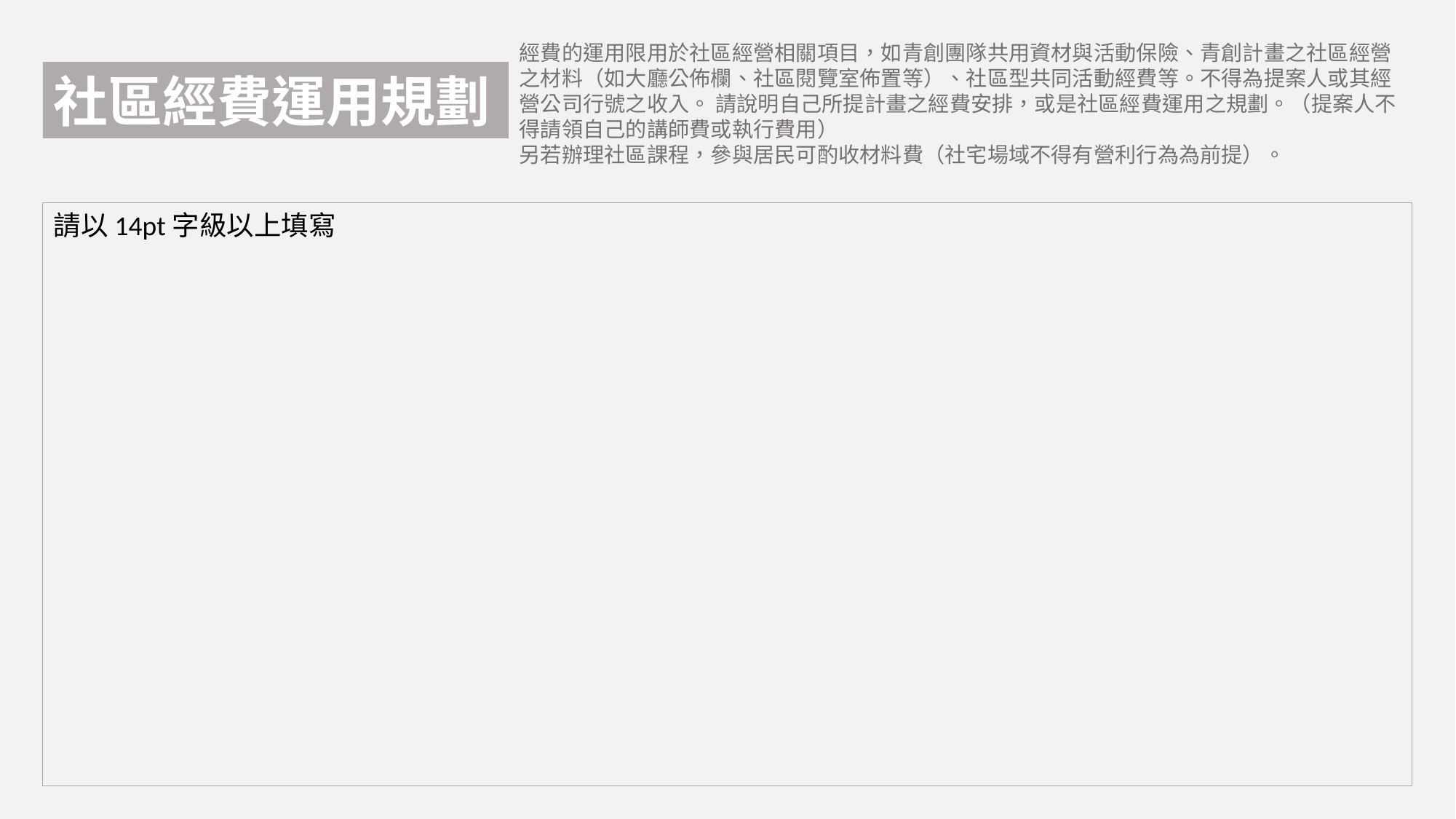

經費的運用限用於社區經營相關項目，如青創團隊共用資材與活動保險、青創計畫之社區經營之材料（如大廳公佈欄、社區閱覽室佈置等）、社區型共同活動經費等。不得為提案人或其經營公司行號之收入。 請說明自己所提計畫之經費安排，或是社區經費運用之規劃。（提案人不得請領自己的講師費或執行費用）
另若辦理社區課程，參與居民可酌收材料費（社宅場域不得有營利行為為前提）。
社區經費運用規劃
請以14pt字級以上填寫